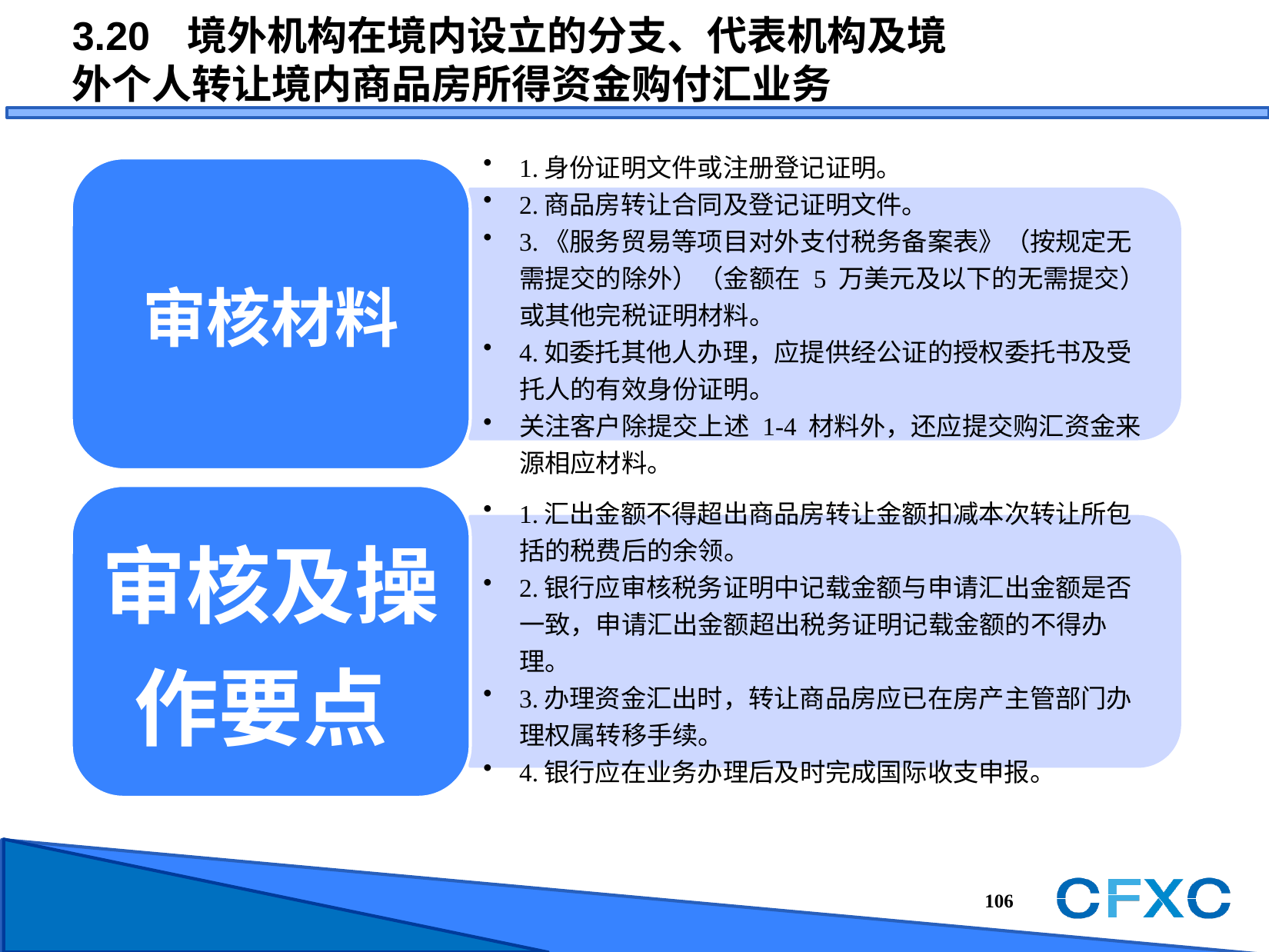

3.20	境外机构在境内设立的分支、代表机构及境
外个人转让境内商品房所得资金购付汇业务
审核材料
1.身份证明文件或注册登记证明。
审核及操作要点
1.汇出金额不得超出商品房转让金额扣减本次转让所包括的税费后的余领。
2.商品房转让合同及登记证明文件。
3.《服务贸易等项目对外支付税务备案表》（按规定无需提交的除外）（金额在 5 万美元及以下的无需提交）或其他完税证明材料。
4.如委托其他人办理，应提供经公证的授权委托书及受托人的有效身份证明。
关注客户除提交上述 1-4 材料外，还应提交购汇资金来源相应材料。
2.银行应审核税务证明中记载金额与申请汇出金额是否一致，申请汇出金额超出税务证明记载金额的不得办理。
3.办理资金汇出时，转让商品房应已在房产主管部门办理权属转移手续。
4.银行应在业务办理后及时完成国际收支申报。
106